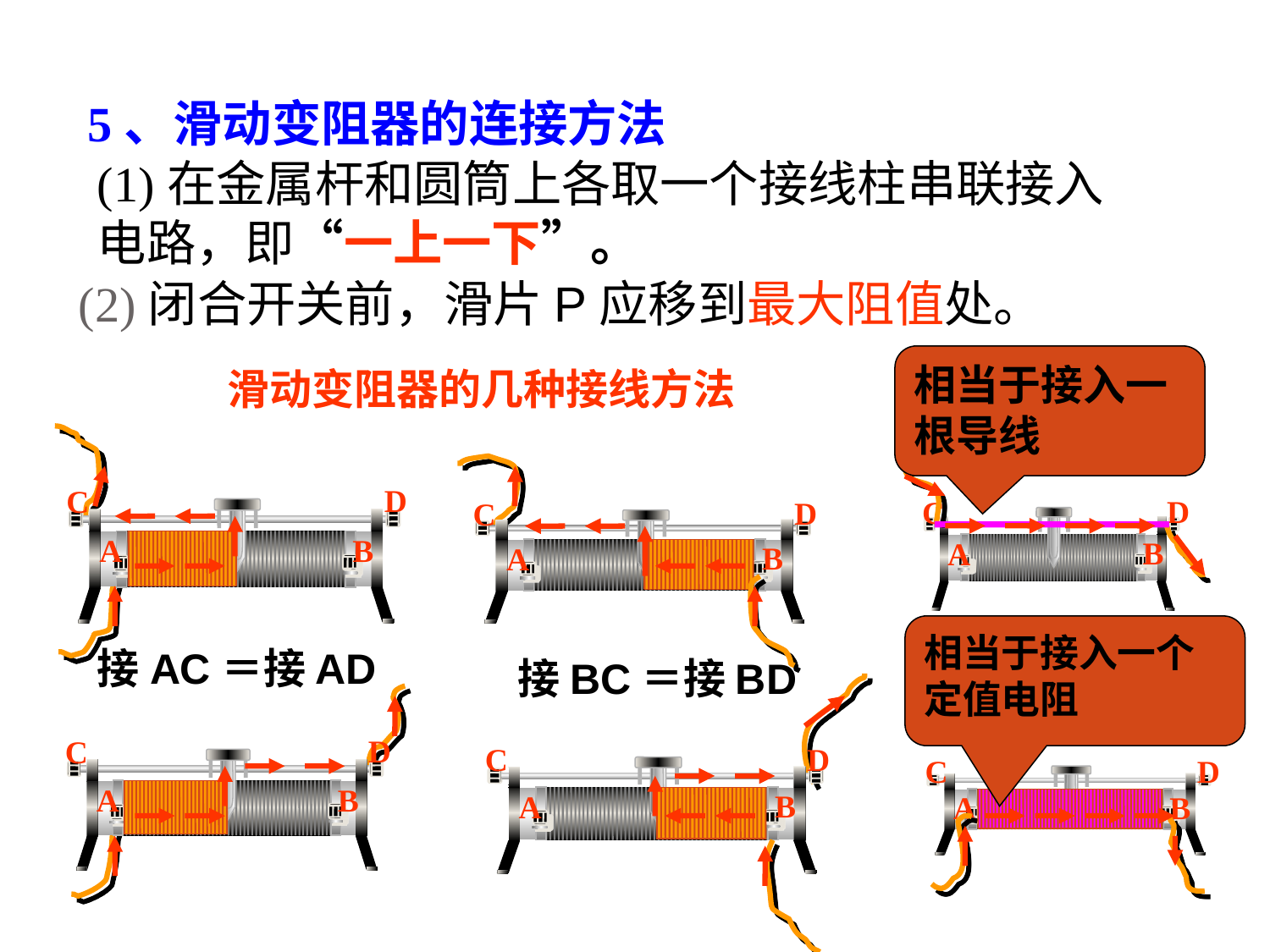

5、滑动变阻器的连接方法
(1)在金属杆和圆筒上各取一个接线柱串联接入电路，即“一上一下”。

(2)闭合开关前，滑片P应移到最大阻值处。

相当于接入一根导线
# 滑动变阻器的几种接线方法

D
C

B
A

D
C

B
A

D
C

B
A

相当于接入一个定值电阻
接AC＝接AD
接BC＝接BD

D
C

B
A

D
C

B
A

D
C

B
A